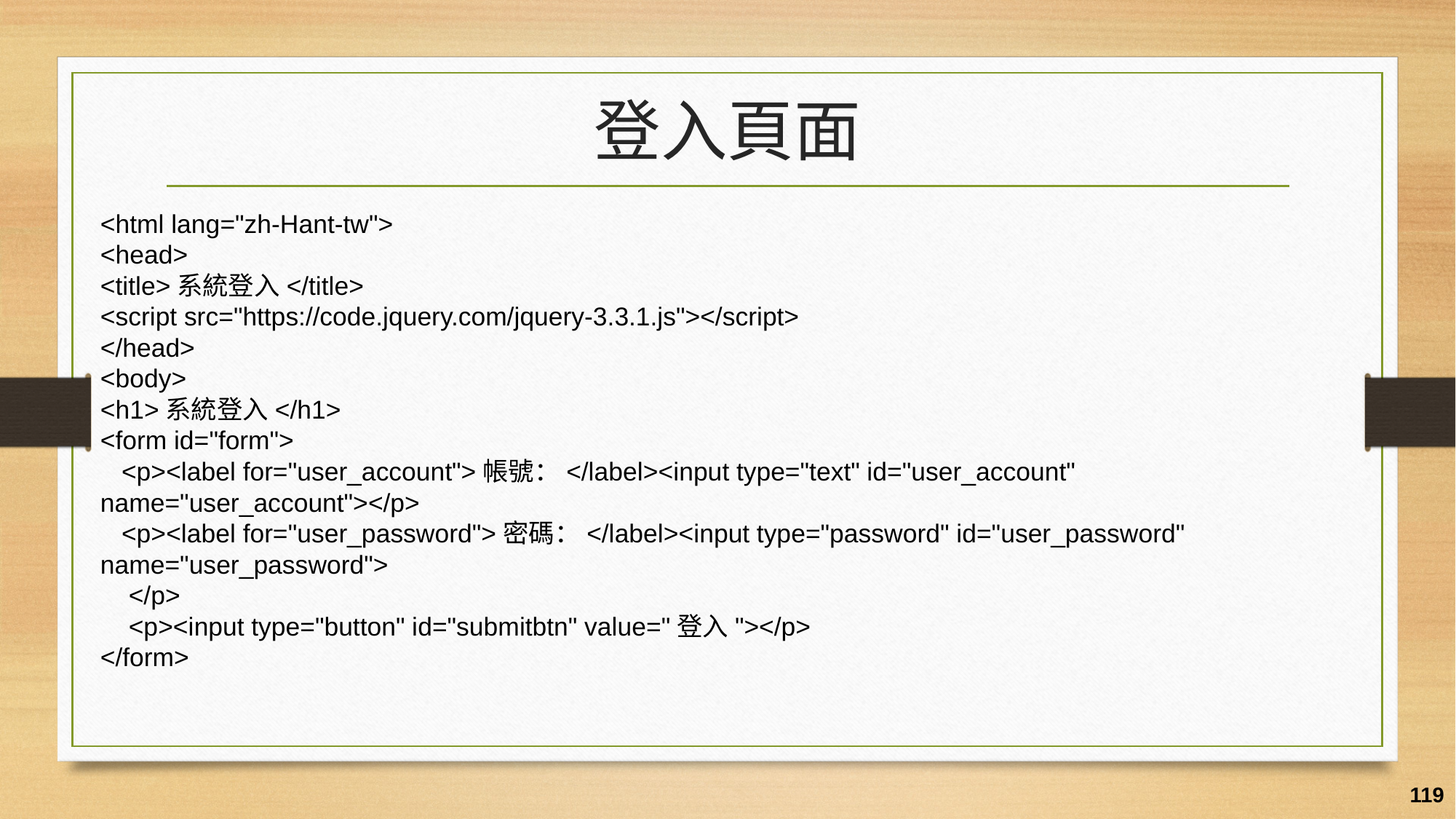

# 登入頁面
<html lang="zh-Hant-tw">
<head>
<title>系統登入</title>
<script src="https://code.jquery.com/jquery-3.3.1.js"></script>
</head>
<body>
<h1>系統登入</h1>
<form id="form">
   <p><label for="user_account">帳號：</label><input type="text" id="user_account" name="user_account"></p>
   <p><label for="user_password">密碼：</label><input type="password" id="user_password" name="user_password">
    </p>
    <p><input type="button" id="submitbtn" value="登入"></p>
</form>
119